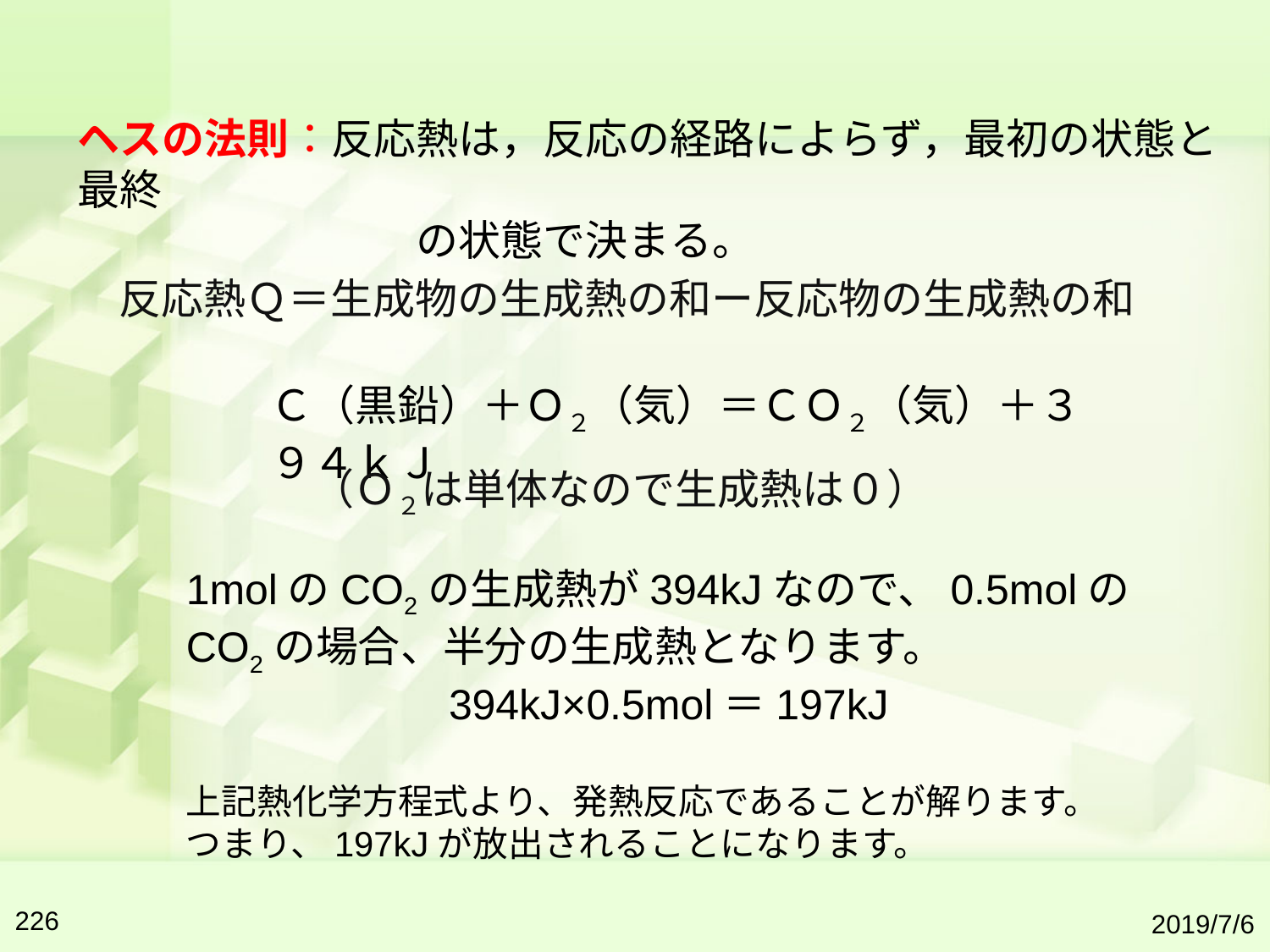

ヘスの法則：反応熱は，反応の経路によらず，最初の状態と最終
　　　　　　　　の状態で決まる。
反応熱Ｑ＝生成物の生成熱の和ー反応物の生成熱の和
Ｃ（黒鉛）＋Ｏ２（気）＝ＣＯ２（気）＋３９４ｋＪ
（Ｏ２は単体なので生成熱は０）
1molのCO2の生成熱が394kJなので、0.5molのCO2の場合、半分の生成熱となります。
394kJ×0.5mol＝197kJ

上記熱化学方程式より、発熱反応であることが解ります。
つまり、197kJが放出されることになります。
226
2019/7/6